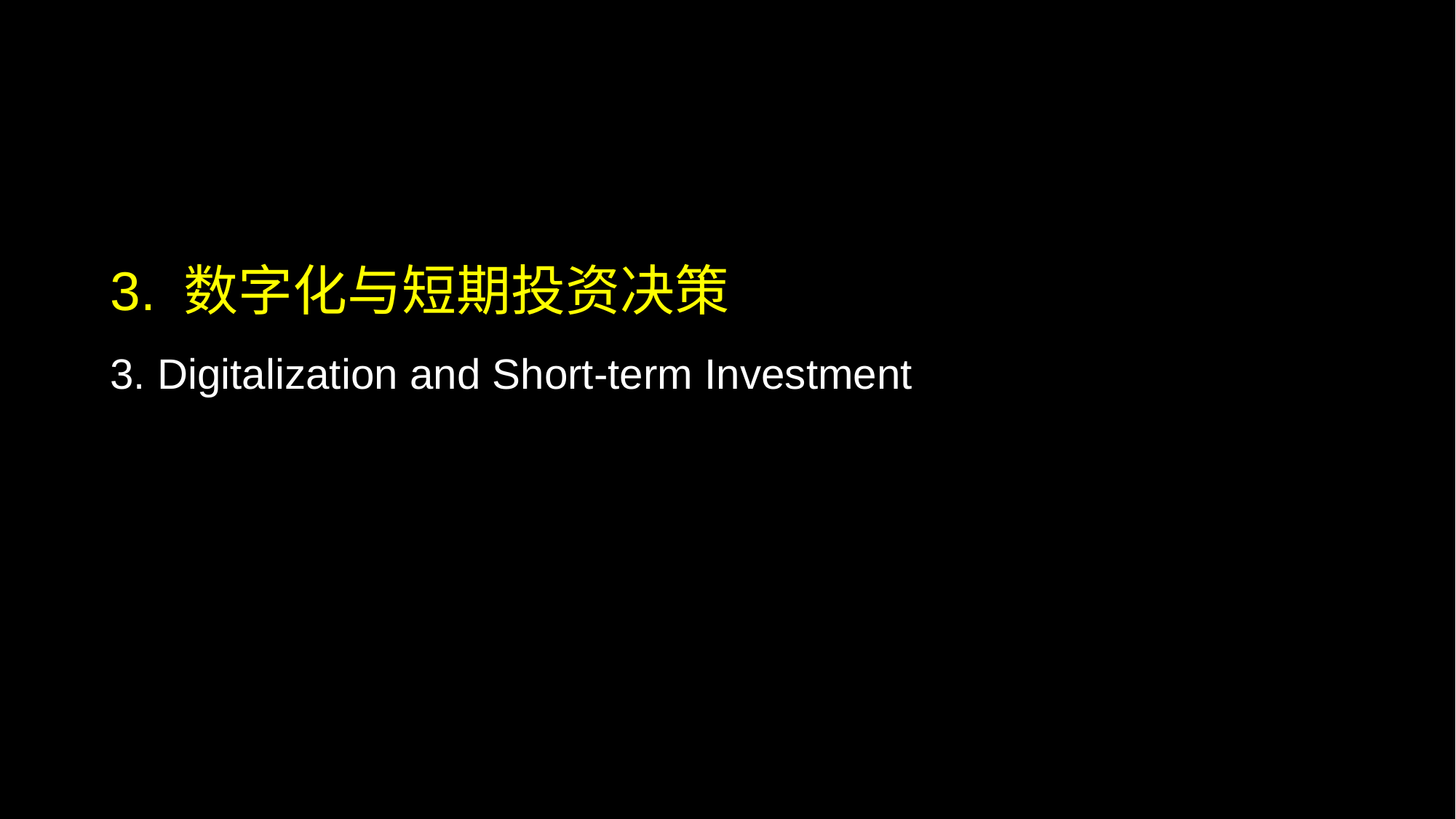

# 3. 数字化与短期投资决策 3. Digitalization and Short-term Investment